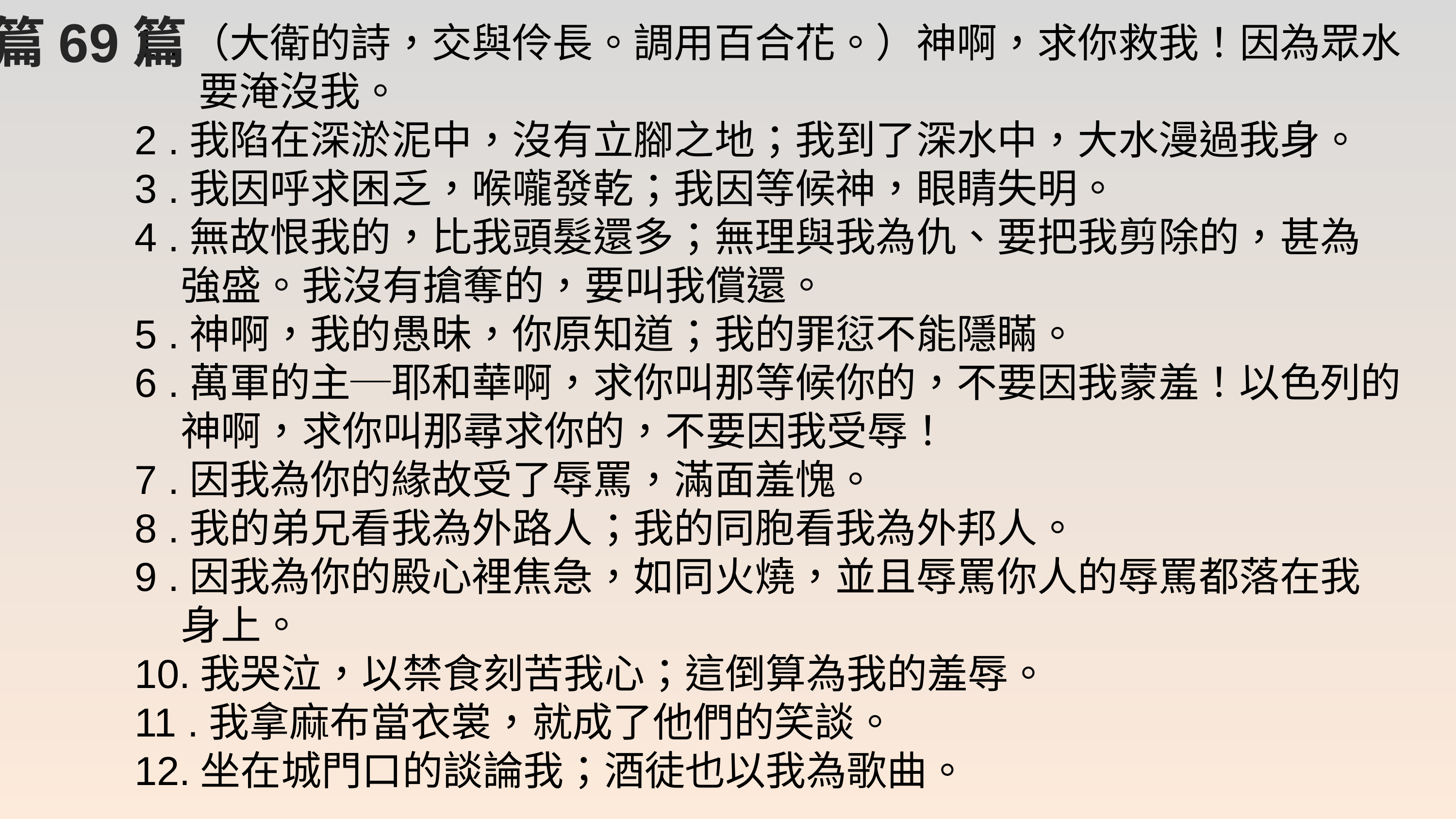

詩篇69篇
1 .（大衛的詩，交與伶長。調用百合花。）神啊，求你救我！因為眾水
      要淹沒我。
2 .我陷在深淤泥中，沒有立腳之地；我到了深水中，大水漫過我身。
3 .我因呼求困乏，喉嚨發乾；我因等候神，眼睛失明。
4 .無故恨我的，比我頭髮還多；無理與我為仇、要把我剪除的，甚為
    強盛。我沒有搶奪的，要叫我償還。
5 .神啊，我的愚昧，你原知道；我的罪愆不能隱瞞。
6 .萬軍的主─耶和華啊，求你叫那等候你的，不要因我蒙羞！以色列的
    神啊，求你叫那尋求你的，不要因我受辱！
7 .因我為你的緣故受了辱罵，滿面羞愧。
8 .我的弟兄看我為外路人；我的同胞看我為外邦人。
9 .因我為你的殿心裡焦急，如同火燒，並且辱罵你人的辱罵都落在我
    身上。
10.我哭泣，以禁食刻苦我心；這倒算為我的羞辱。
11 .我拿麻布當衣裳，就成了他們的笑談。
12.坐在城門口的談論我；酒徒也以我為歌曲。